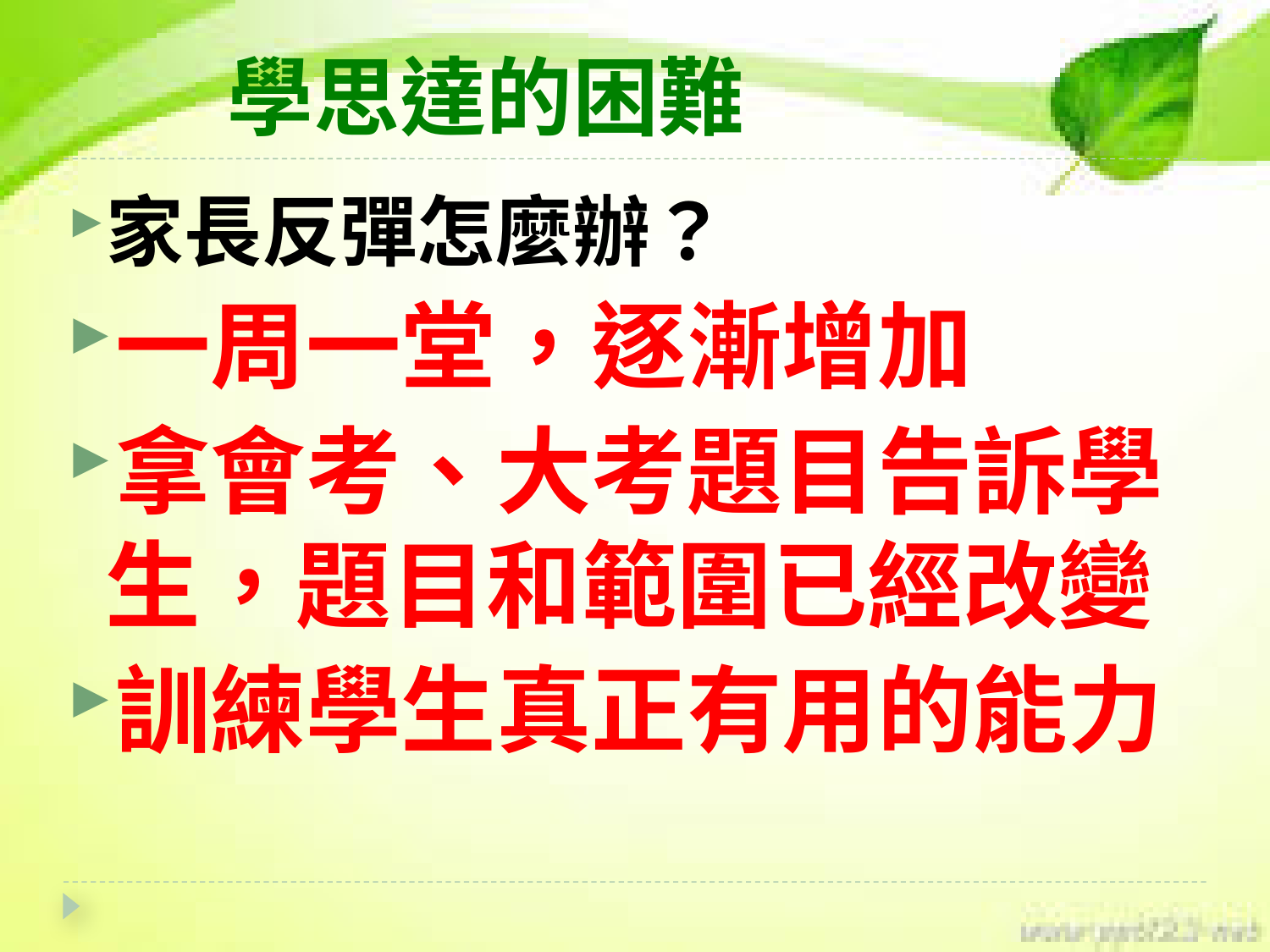

# 學思達的困難
家長反彈怎麼辦？
一周一堂，逐漸增加
拿會考、大考題目告訴學生，題目和範圍已經改變
訓練學生真正有用的能力